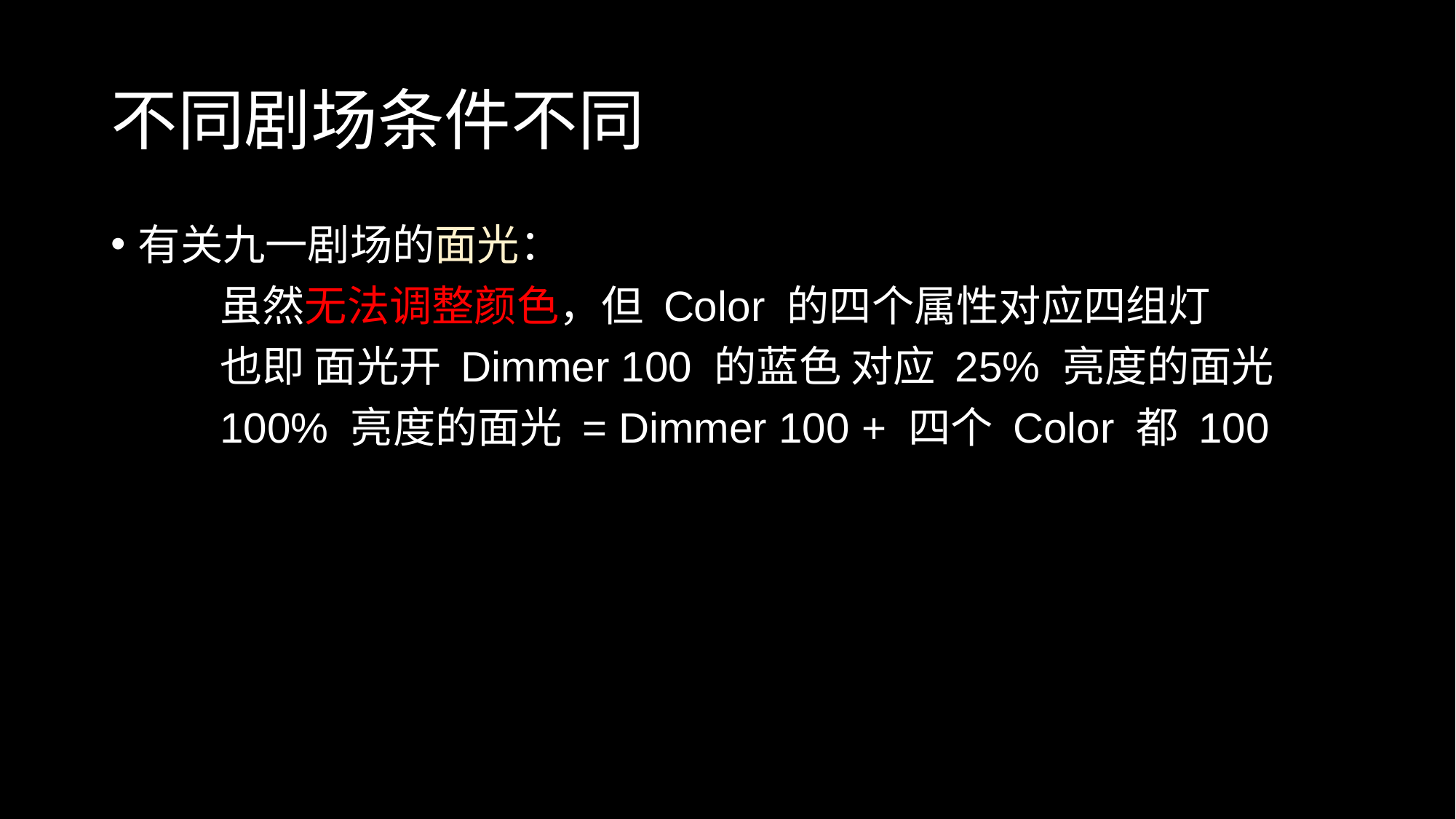

# 不同剧场条件不同
有关九一剧场的面光：
	虽然无法调整颜色，但 Color 的四个属性对应四组灯
	也即 面光开 Dimmer 100 的蓝色 对应 25% 亮度的面光
	100% 亮度的面光 = Dimmer 100 + 四个 Color 都 100